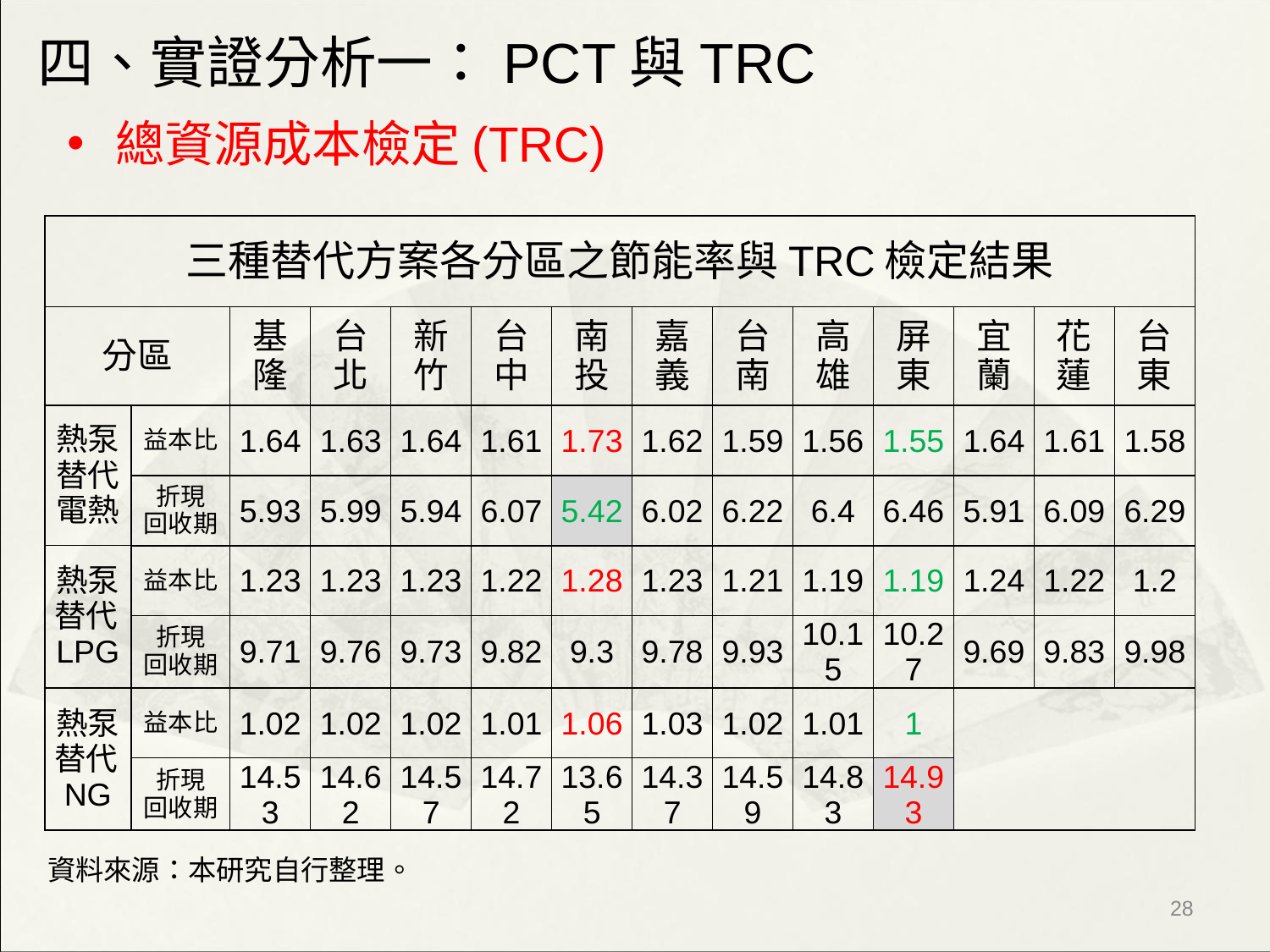

# 四、實證分析一：PCT與TRC
總資源成本檢定(TRC)

| 三種替代方案各分區之節能率與TRC檢定結果 |  |  |  |  |  |  |  |  |  |  |  |  |  |
| --- | --- | --- | --- | --- | --- | --- | --- | --- | --- | --- | --- | --- | --- |
| 分區 |  | 基隆 | 台北 | 新竹 | 台中 | 南投 | 嘉義 | 台南 | 高雄 | 屏東 | 宜蘭 | 花蓮 | 台東 |
| 熱泵替代電熱 | 益本比 | 1.64 | 1.63 | 1.64 | 1.61 | 1.73 | 1.62 | 1.59 | 1.56 | 1.55 | 1.64 | 1.61 | 1.58 |
|  | 折現 回收期 | 5.93 | 5.99 | 5.94 | 6.07 | 5.42 | 6.02 | 6.22 | 6.4 | 6.46 | 5.91 | 6.09 | 6.29 |
| 熱泵替代LPG | 益本比 | 1.23 | 1.23 | 1.23 | 1.22 | 1.28 | 1.23 | 1.21 | 1.19 | 1.19 | 1.24 | 1.22 | 1.2 |
|  | 折現 回收期 | 9.71 | 9.76 | 9.73 | 9.82 | 9.3 | 9.78 | 9.93 | 10.15 | 10.27 | 9.69 | 9.83 | 9.98 |
| 熱泵替代NG | 益本比 | 1.02 | 1.02 | 1.02 | 1.01 | 1.06 | 1.03 | 1.02 | 1.01 | 1 |  |  |  |
|  | 折現 回收期 | 14.53 | 14.62 | 14.57 | 14.72 | 13.65 | 14.37 | 14.59 | 14.83 | 14.93 |  |  |  |
資料來源：本研究自行整理。
28